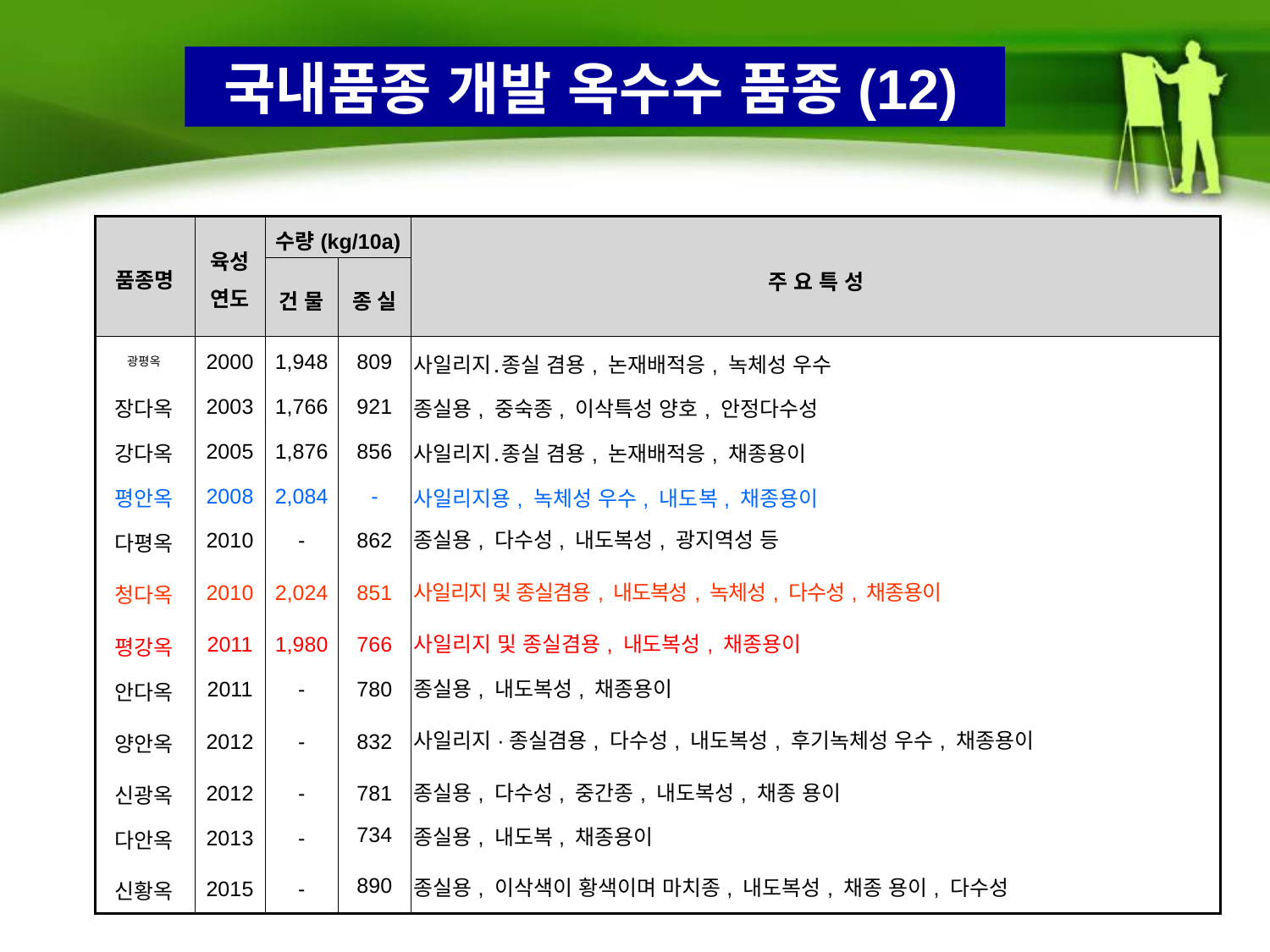

국내품종 개발 옥수수 품종(12)
| 품종명 | 육성 연도 | 수량(kg/10a) |  | 주 요 특 성 |
| --- | --- | --- | --- | --- |
|  |  | 건 물 | 종 실 |  |
| 광평옥 | 2000 | 1,948 | 809 | 사일리지․종실 겸용, 논재배적응, 녹체성 우수 |
| 장다옥 | 2003 | 1,766 | 921 | 종실용, 중숙종, 이삭특성 양호, 안정다수성 |
| 강다옥 | 2005 | 1,876 | 856 | 사일리지․종실 겸용, 논재배적응, 채종용이 |
| 평안옥 | 2008 | 2,084 | - | 사일리지용, 녹체성 우수, 내도복, 채종용이 |
| 다평옥 | 2010 | - | 862 | 종실용, 다수성, 내도복성, 광지역성 등 |
| 청다옥 | 2010 | 2,024 | 851 | 사일리지 및 종실겸용, 내도복성, 녹체성, 다수성, 채종용이 |
| 평강옥 | 2011 | 1,980 | 766 | 사일리지 및 종실겸용, 내도복성, 채종용이 |
| 안다옥 | 2011 | - | 780 | 종실용, 내도복성, 채종용이 |
| 양안옥 | 2012 | - | 832 | 사일리지·종실겸용, 다수성, 내도복성, 후기녹체성 우수, 채종용이 |
| 신광옥 | 2012 | - | 781 | 종실용, 다수성, 중간종, 내도복성, 채종 용이 |
| 다안옥 | 2013 | - | 734 | 종실용, 내도복, 채종용이 |
| 신황옥 | 2015 | - | 890 | 종실용, 이삭색이 황색이며 마치종, 내도복성, 채종 용이, 다수성 |